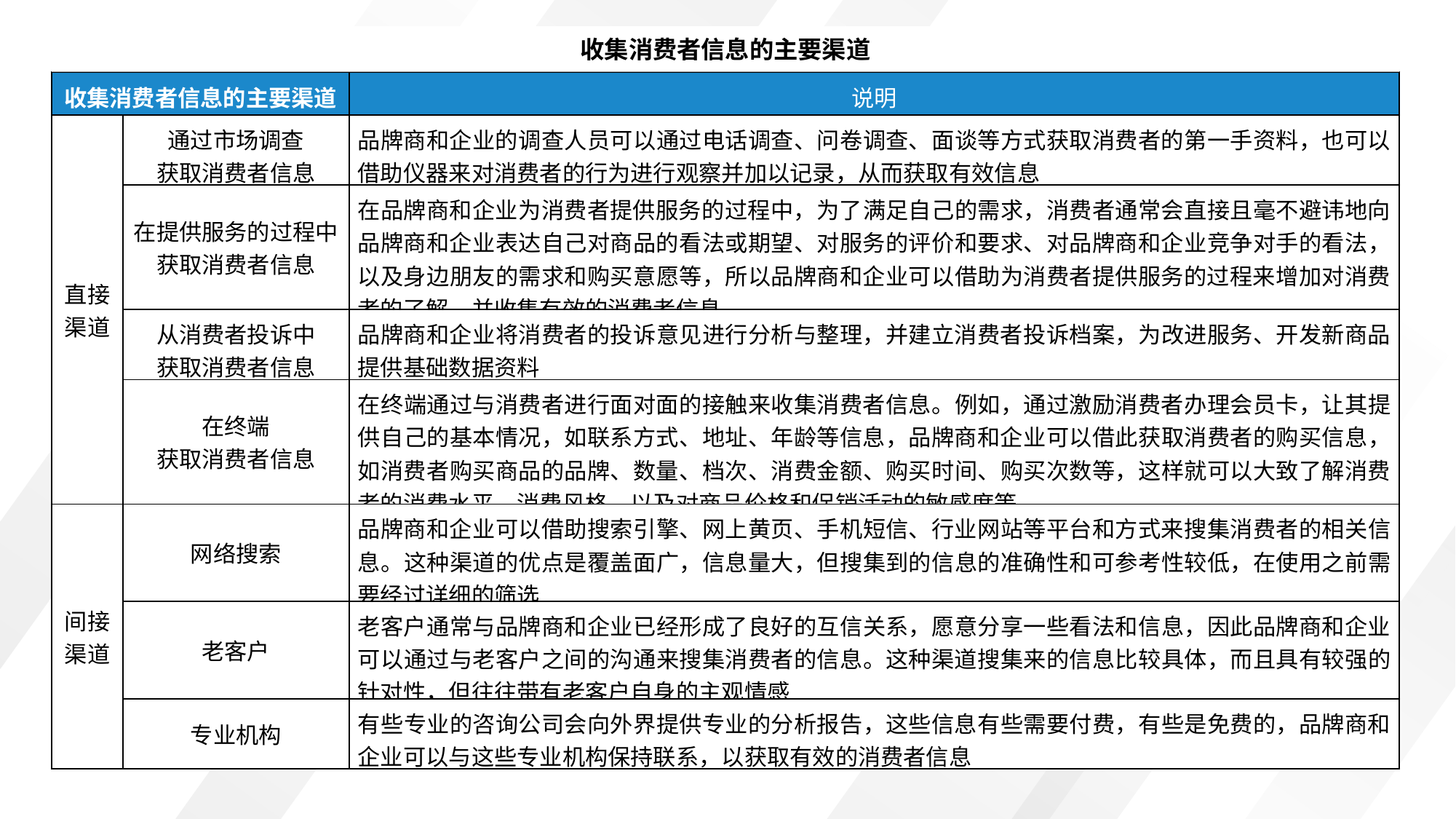

收集消费者信息的主要渠道
构建消费者画像的基本步骤

| 收集消费者信息的主要渠道 |  | 说明 |
| --- | --- | --- |
| 直接 渠道 | 通过市场调查 获取消费者信息 | 品牌商和企业的调查人员可以通过电话调查、问卷调查、面谈等方式获取消费者的第一手资料，也可以借助仪器来对消费者的行为进行观察并加以记录，从而获取有效信息 |
|  | 在提供服务的过程中 获取消费者信息 | 在品牌商和企业为消费者提供服务的过程中，为了满足自己的需求，消费者通常会直接且毫不避讳地向品牌商和企业表达自己对商品的看法或期望、对服务的评价和要求、对品牌商和企业竞争对手的看法，以及身边朋友的需求和购买意愿等，所以品牌商和企业可以借助为消费者提供服务的过程来增加对消费者的了解，并收集有效的消费者信息 |
|  | 从消费者投诉中 获取消费者信息 | 品牌商和企业将消费者的投诉意见进行分析与整理，并建立消费者投诉档案，为改进服务、开发新商品提供基础数据资料 |
|  | 在终端 获取消费者信息 | 在终端通过与消费者进行面对面的接触来收集消费者信息。例如，通过激励消费者办理会员卡，让其提供自己的基本情况，如联系方式、地址、年龄等信息，品牌商和企业可以借此获取消费者的购买信息，如消费者购买商品的品牌、数量、档次、消费金额、购买时间、购买次数等，这样就可以大致了解消费者的消费水平、消费风格，以及对商品价格和促销活动的敏感度等 |
| 间接 渠道 | 网络搜索 | 品牌商和企业可以借助搜索引擎、网上黄页、手机短信、行业网站等平台和方式来搜集消费者的相关信息。这种渠道的优点是覆盖面广，信息量大，但搜集到的信息的准确性和可参考性较低，在使用之前需要经过详细的筛选 |
|  | 老客户 | 老客户通常与品牌商和企业已经形成了良好的互信关系，愿意分享一些看法和信息，因此品牌商和企业可以通过与老客户之间的沟通来搜集消费者的信息。这种渠道搜集来的信息比较具体，而且具有较强的针对性，但往往带有老客户自身的主观情感 |
|  | 专业机构 | 有些专业的咨询公司会向外界提供专业的分析报告，这些信息有些需要付费，有些是免费的，品牌商和企业可以与这些专业机构保持联系，以获取有效的消费者信息 |
需要收集的消费者信息的主要内容：基本面信息、主观面信息、交易面信息
收集消费者信息的渠道：直接渠道、间接渠道

收集
消费者信息

02

01

明确消费者画像的
方向和分类体系
给哪些消费者画像
给这些消费者画什么像
给这些消费者画像的目的是什么
消费者画像的分类和预期结果是怎样的